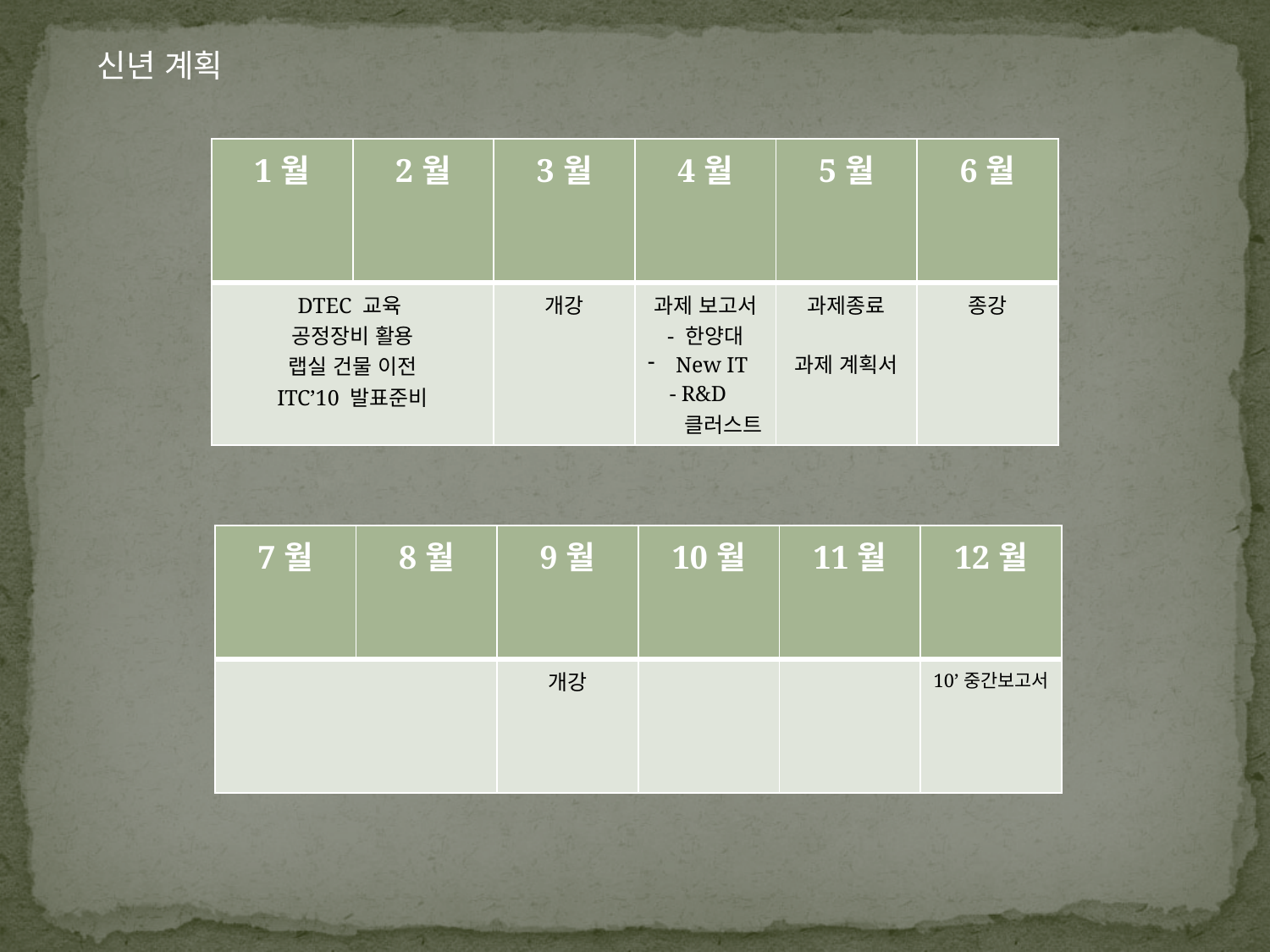

신년 계획
| 1월 | 2월 | 3월 | 4월 | 5월 | 6월 |
| --- | --- | --- | --- | --- | --- |
| DTEC 교육 공정장비 활용 랩실 건물 이전 ITC’10 발표준비 |  | 개강 | 과제 보고서 - 한양대 New IT - R&D 클러스트 | 과제종료 과제 계획서 | 종강 |
| 7월 | 8월 | 9월 | 10월 | 11월 | 12월 |
| --- | --- | --- | --- | --- | --- |
|  |  | 개강 |  |  | 10’중간보고서 |